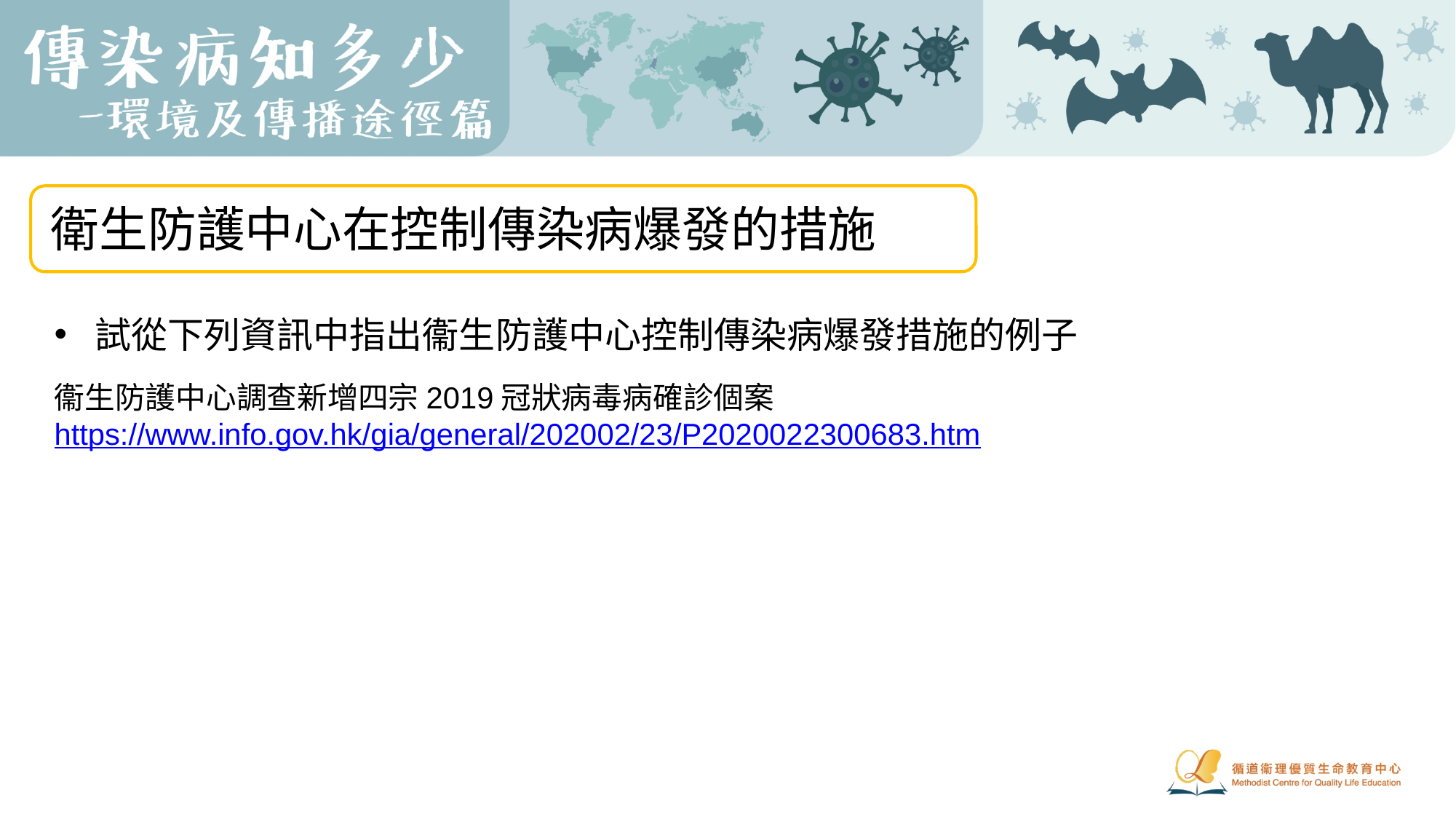

衛生防護中心在控制傳染病爆發的措施
試從下列資訊中指出衞生防護中心控制傳染病爆發措施的例子
衞生防護中心調查新增四宗2019冠狀病毒病確診個案https://www.info.gov.hk/gia/general/202002/23/P2020022300683.htm